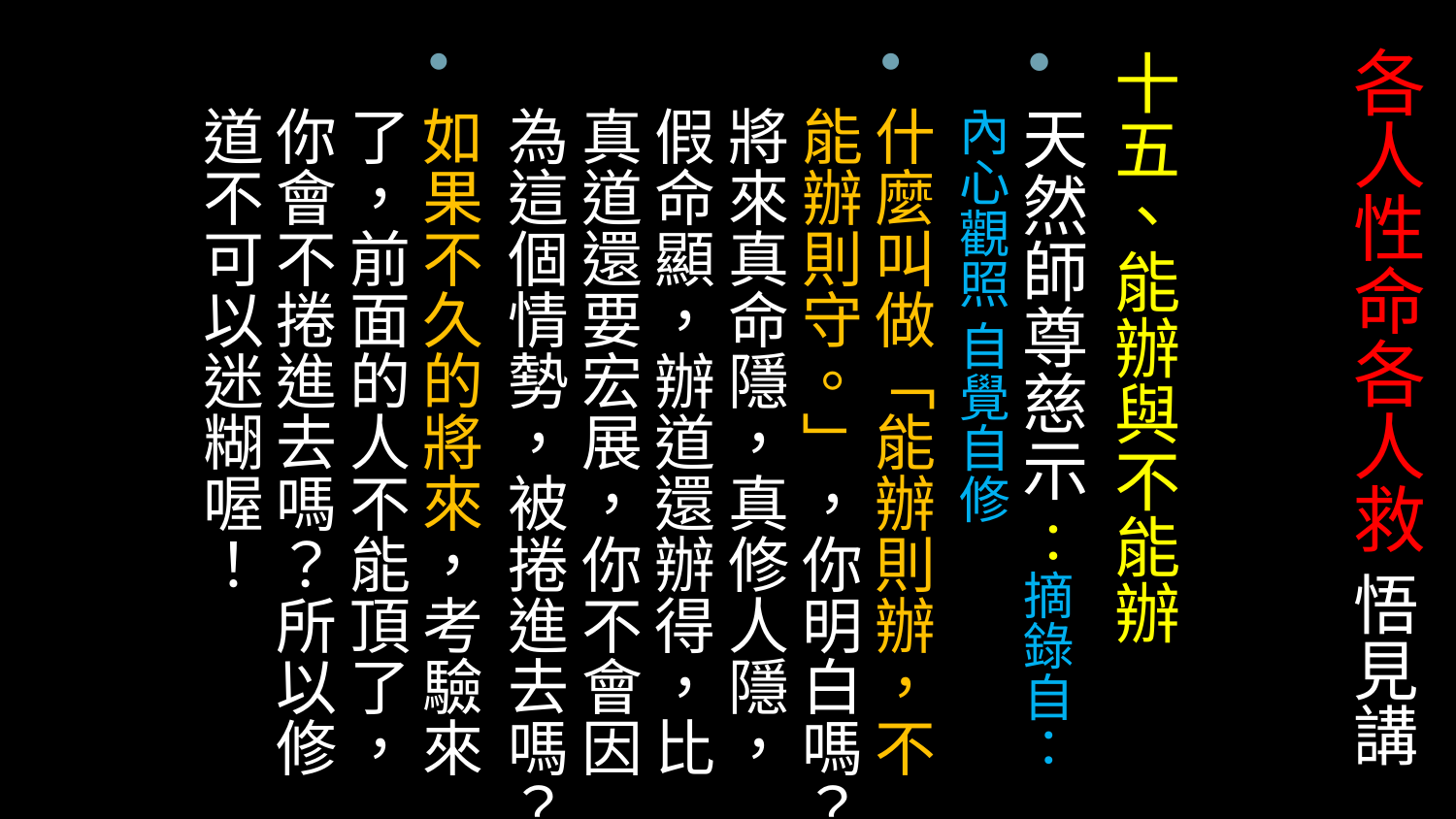

# 各人性命各人救 悟見講
十五、能辦與不能辦
天然師尊慈示 ：摘錄自：內心觀照 自覺自修
什麼叫做「能辦則辦，不能辦則守。」，你明白嗎？將來真命隱，真修人隱，假命顯，辦道還辦得，比真道還要宏展，你不會因為這個情勢，被捲進去嗎？
如果不久的將來，考驗來了，前面的人不能頂了，你會不捲進去嗎？所以修道不可以迷糊喔！